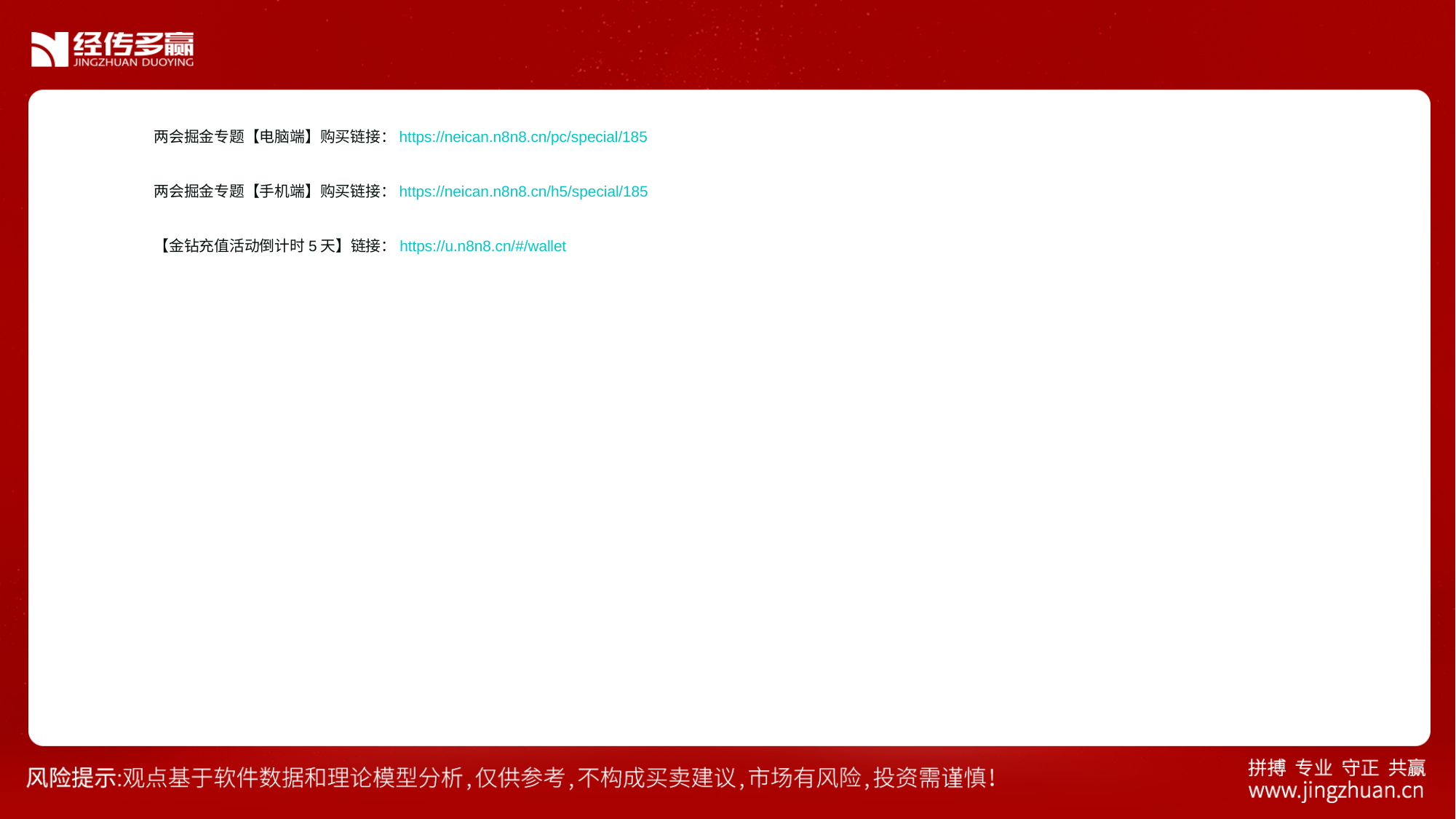

两会掘金专题【电脑端】购买链接：https://neican.n8n8.cn/pc/special/185

两会掘金专题【手机端】购买链接：https://neican.n8n8.cn/h5/special/185

【金钻充值活动倒计时5天】链接：https://u.n8n8.cn/#/wallet